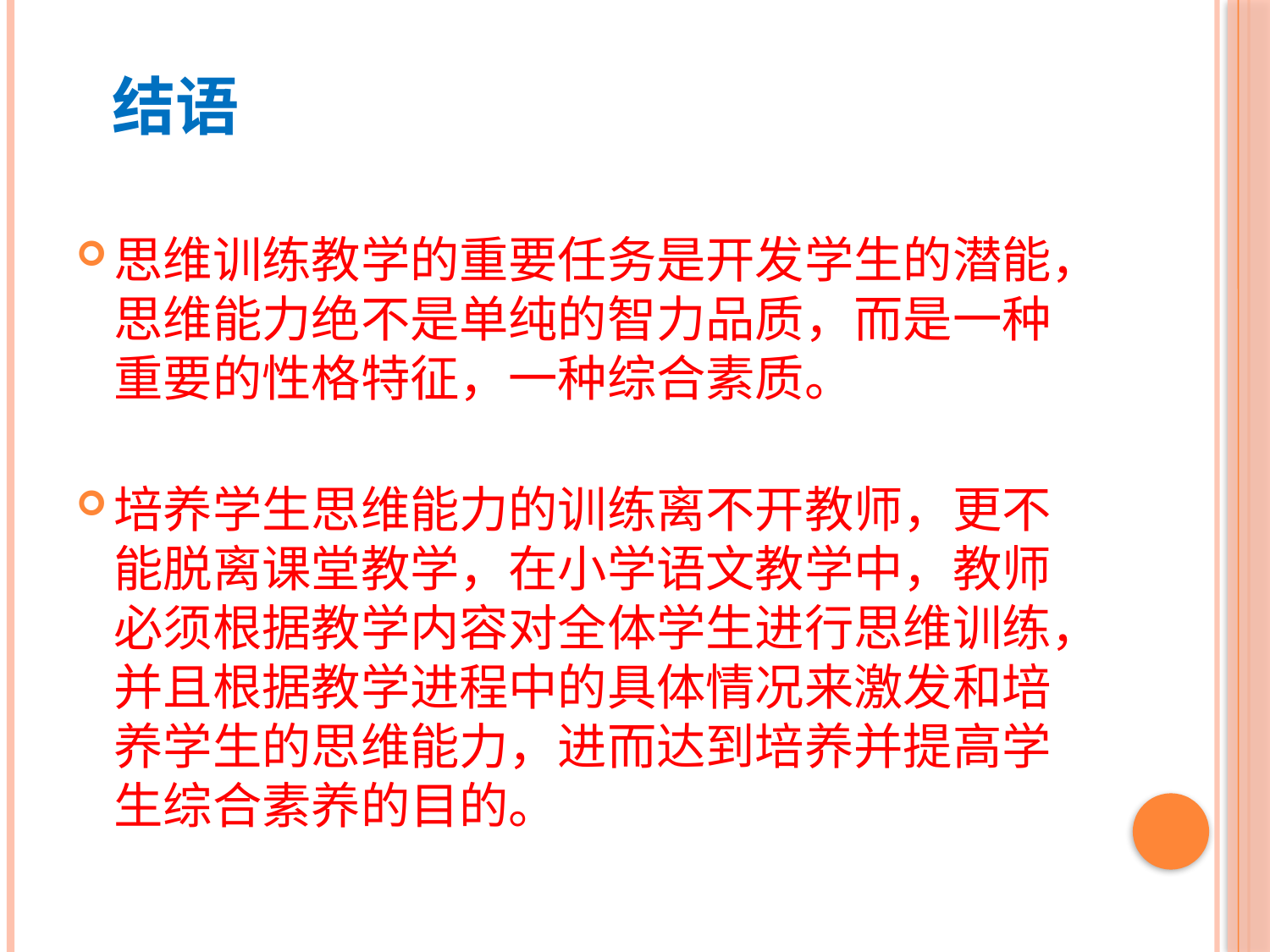

# 结语
思维训练教学的重要任务是开发学生的潜能，思维能力绝不是单纯的智力品质，而是一种重要的性格特征，一种综合素质。

培养学生思维能力的训练离不开教师，更不能脱离课堂教学，在小学语文教学中，教师必须根据教学内容对全体学生进行思维训练，并且根据教学进程中的具体情况来激发和培养学生的思维能力，进而达到培养并提高学生综合素养的目的。